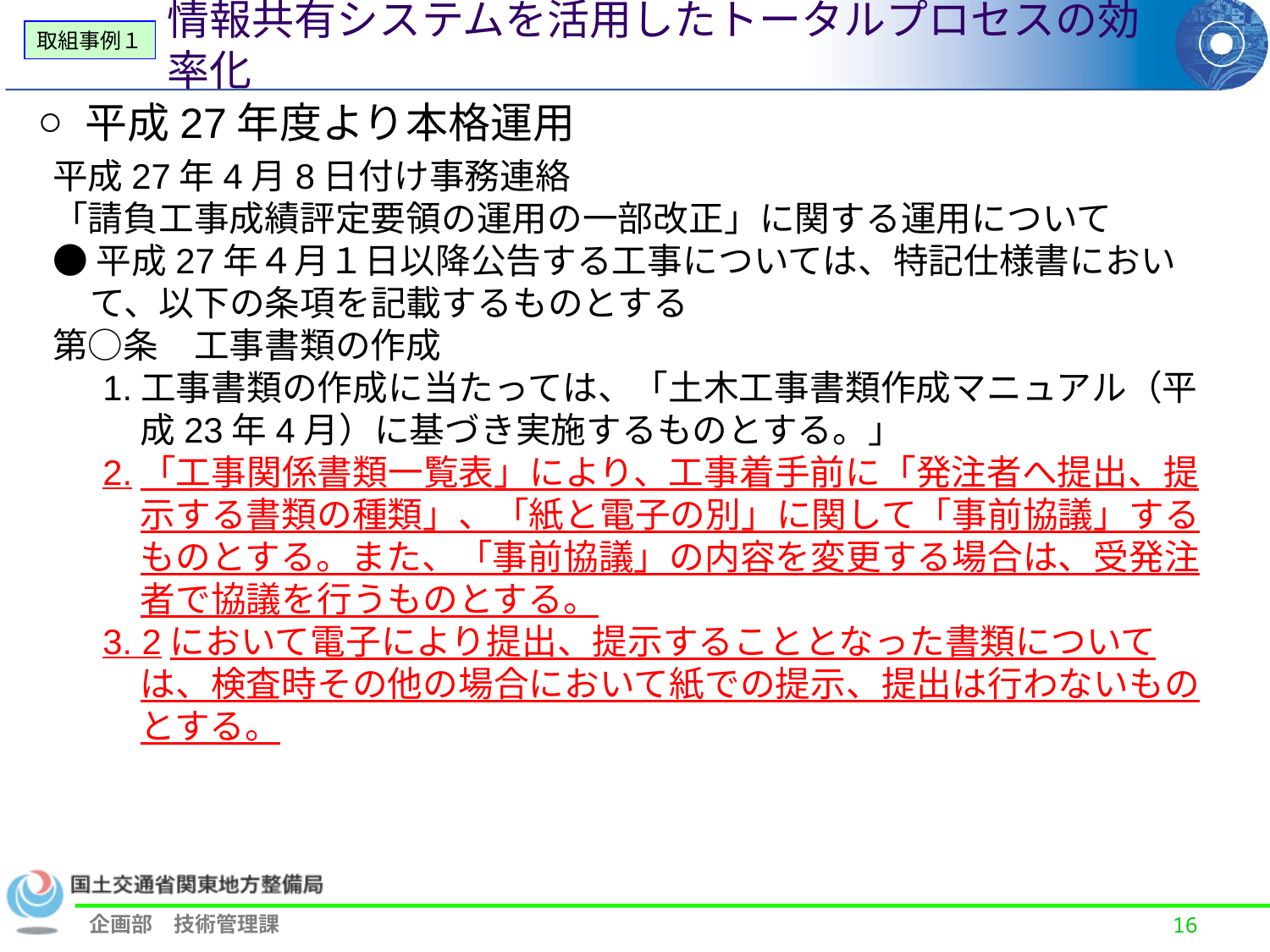

情報共有システムを活用したトータルプロセスの効率化
取組事例１
平成27年度より本格運用
平成27年4月8日付け事務連絡
「請負工事成績評定要領の運用の一部改正」に関する運用について
●平成27年４月１日以降公告する工事については、特記仕様書において、以下の条項を記載するものとする
第○条　工事書類の作成
1.工事書類の作成に当たっては、「土木工事書類作成マニュアル（平成23年4月）に基づき実施するものとする。」
2.「工事関係書類一覧表」により、工事着手前に「発注者へ提出、提示する書類の種類」、「紙と電子の別」に関して「事前協議」するものとする。また、「事前協議」の内容を変更する場合は、受発注者で協議を行うものとする。
3. 2において電子により提出、提示することとなった書類については、検査時その他の場合において紙での提示、提出は行わないものとする。